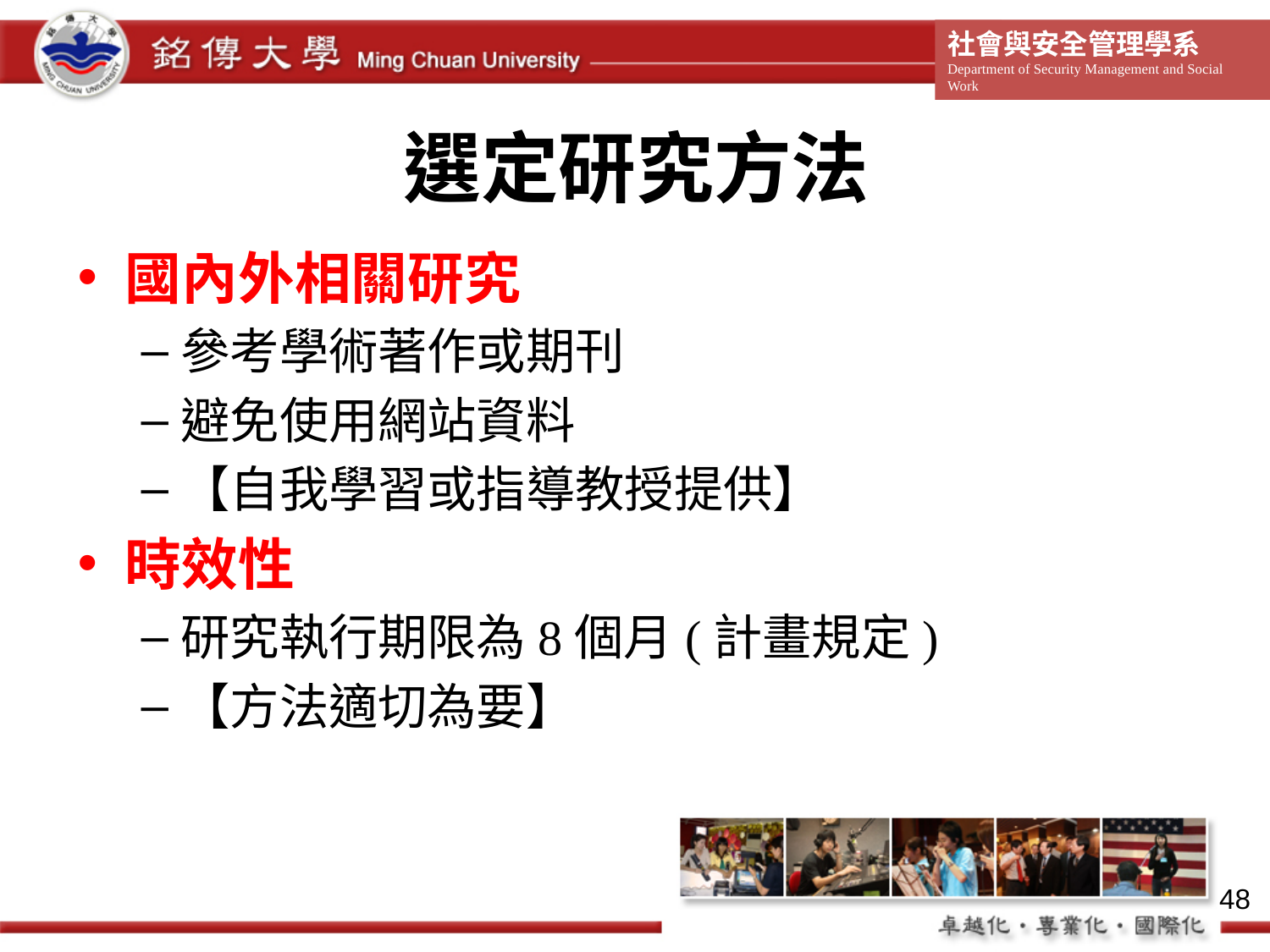

# 選定研究方法
國內外相關研究
參考學術著作或期刊
避免使用網站資料
【自我學習或指導教授提供】
時效性
研究執行期限為8個月(計畫規定)
【方法適切為要】

48